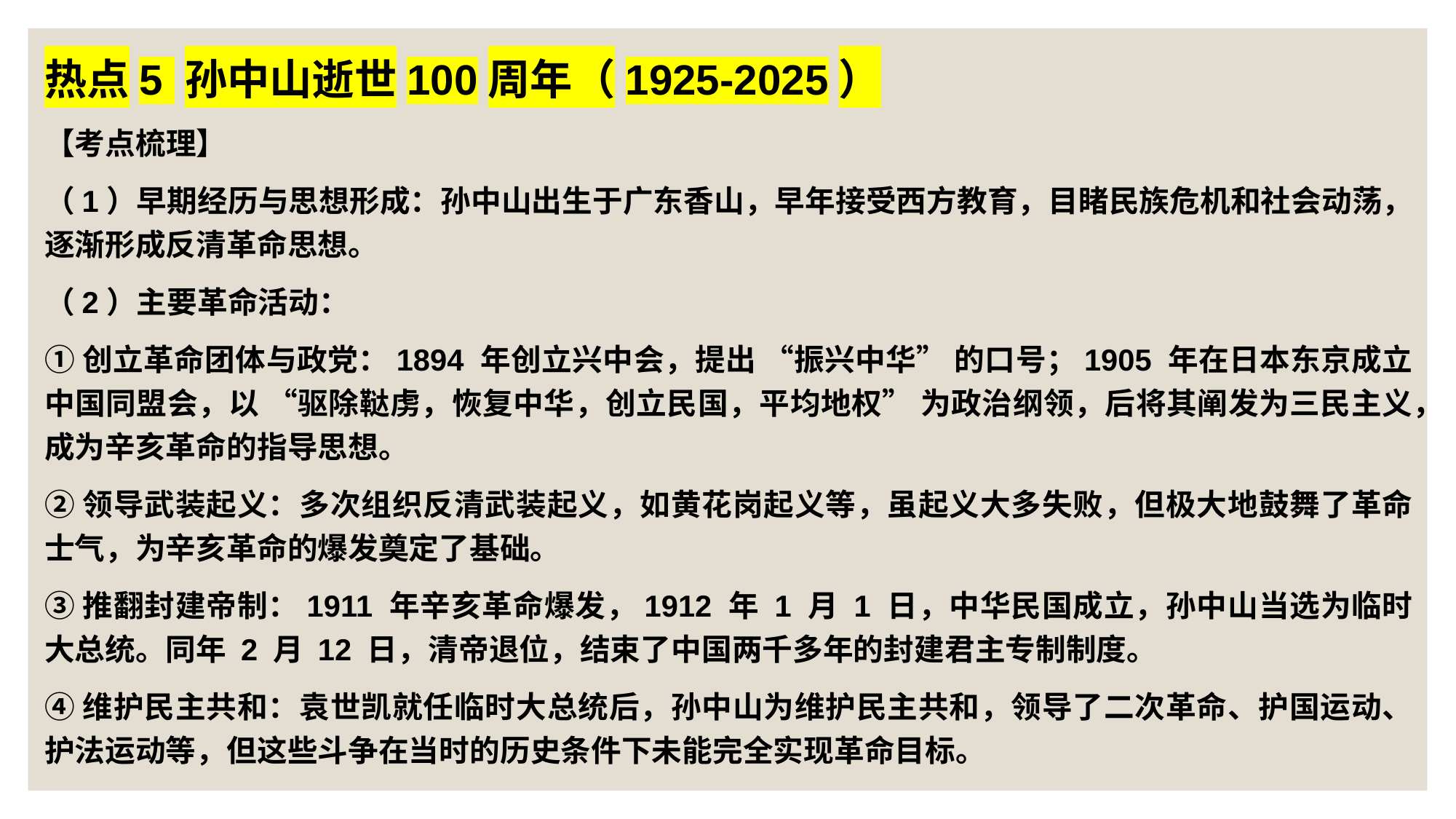

热点5 孙中山逝世100周年（1925-2025）‌
【考点梳理】
（1）早期经历与思想形成：孙中山出生于广东香山，早年接受西方教育，目睹民族危机和社会动荡，逐渐形成反清革命思想。
（2）主要革命活动：
①创立革命团体与政党：1894 年创立兴中会，提出 “振兴中华” 的口号；1905 年在日本东京成立中国同盟会，以 “驱除鞑虏，恢复中华，创立民国，平均地权” 为政治纲领，后将其阐发为三民主义，成为辛亥革命的指导思想。
②领导武装起义：多次组织反清武装起义，如黄花岗起义等，虽起义大多失败，但极大地鼓舞了革命士气，为辛亥革命的爆发奠定了基础。
③推翻封建帝制：1911 年辛亥革命爆发，1912 年 1 月 1 日，中华民国成立，孙中山当选为临时大总统。同年 2 月 12 日，清帝退位，结束了中国两千多年的封建君主专制制度。
④维护民主共和：袁世凯就任临时大总统后，孙中山为维护民主共和，领导了二次革命、护国运动、护法运动等，但这些斗争在当时的历史条件下未能完全实现革命目标。